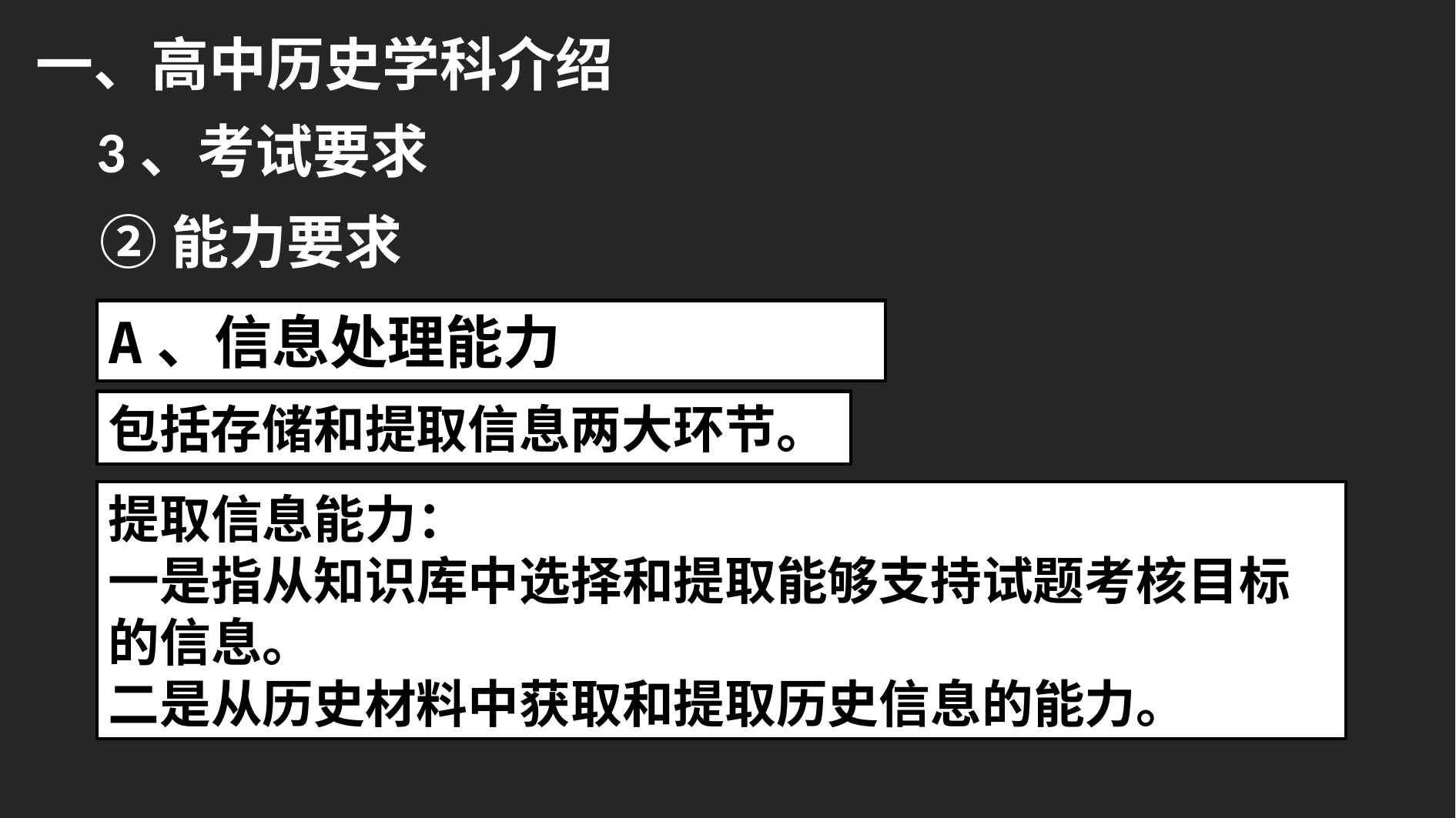

一、高中历史学科介绍
3、考试要求
②能力要求
A、信息处理能力
包括存储和提取信息两大环节。
提取信息能力：
一是指从知识库中选择和提取能够支持试题考核目标的信息。
二是从历史材料中获取和提取历史信息的能力。